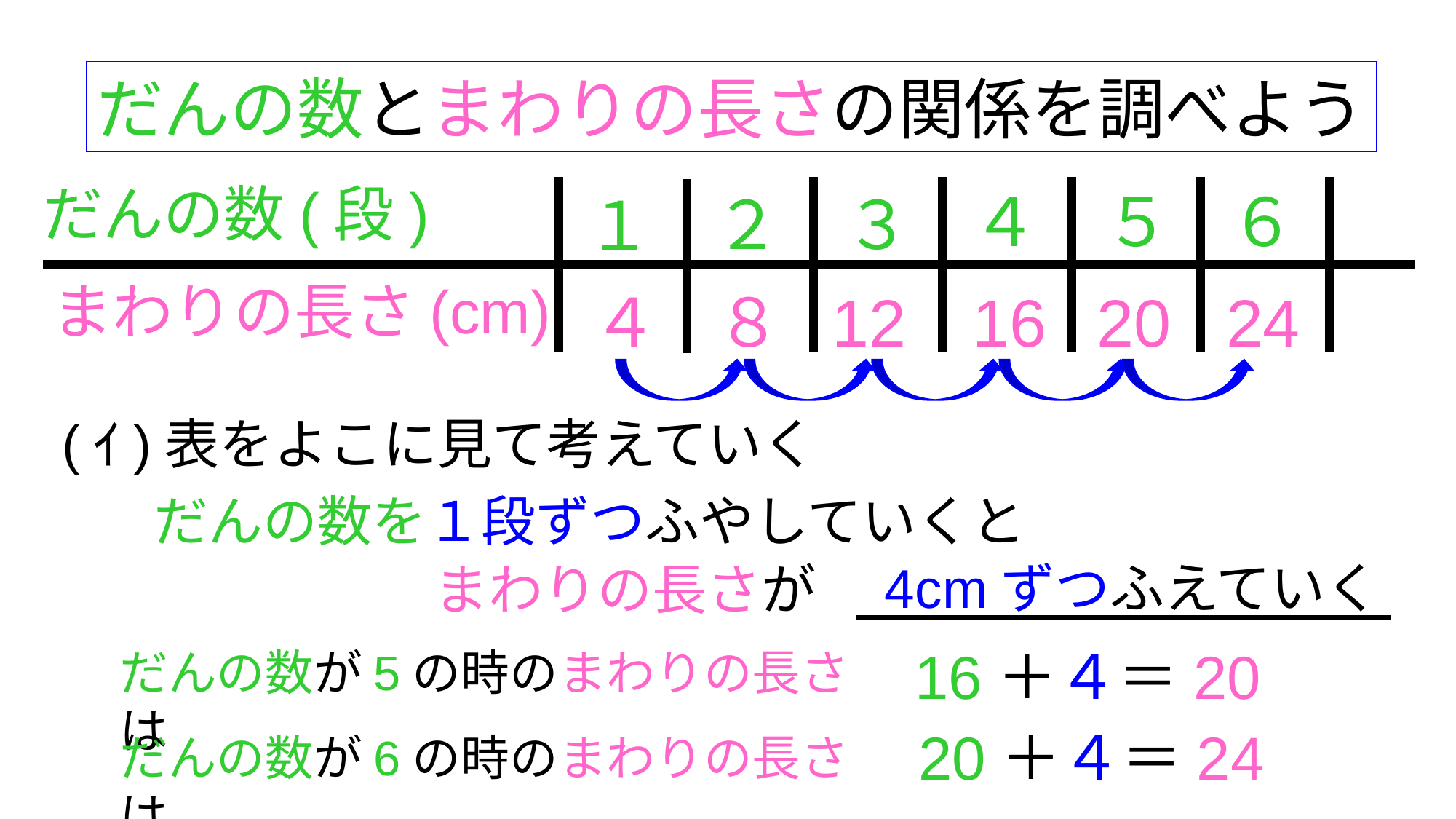

だんの数とまわりの長さの関係を調べよう
だんの数(段)
４
５
６
２
３
１
まわりの長さ(cm)
４
８
12
16
20
24

(ｲ)表をよこに見て考えていく
だんの数を１段ずつふやしていくと
4cmずつふえていく
まわりの長さが
16＋４＝20
だんの数が5の時のまわりの長さは
20＋４＝24
だんの数が6の時のまわりの長さは